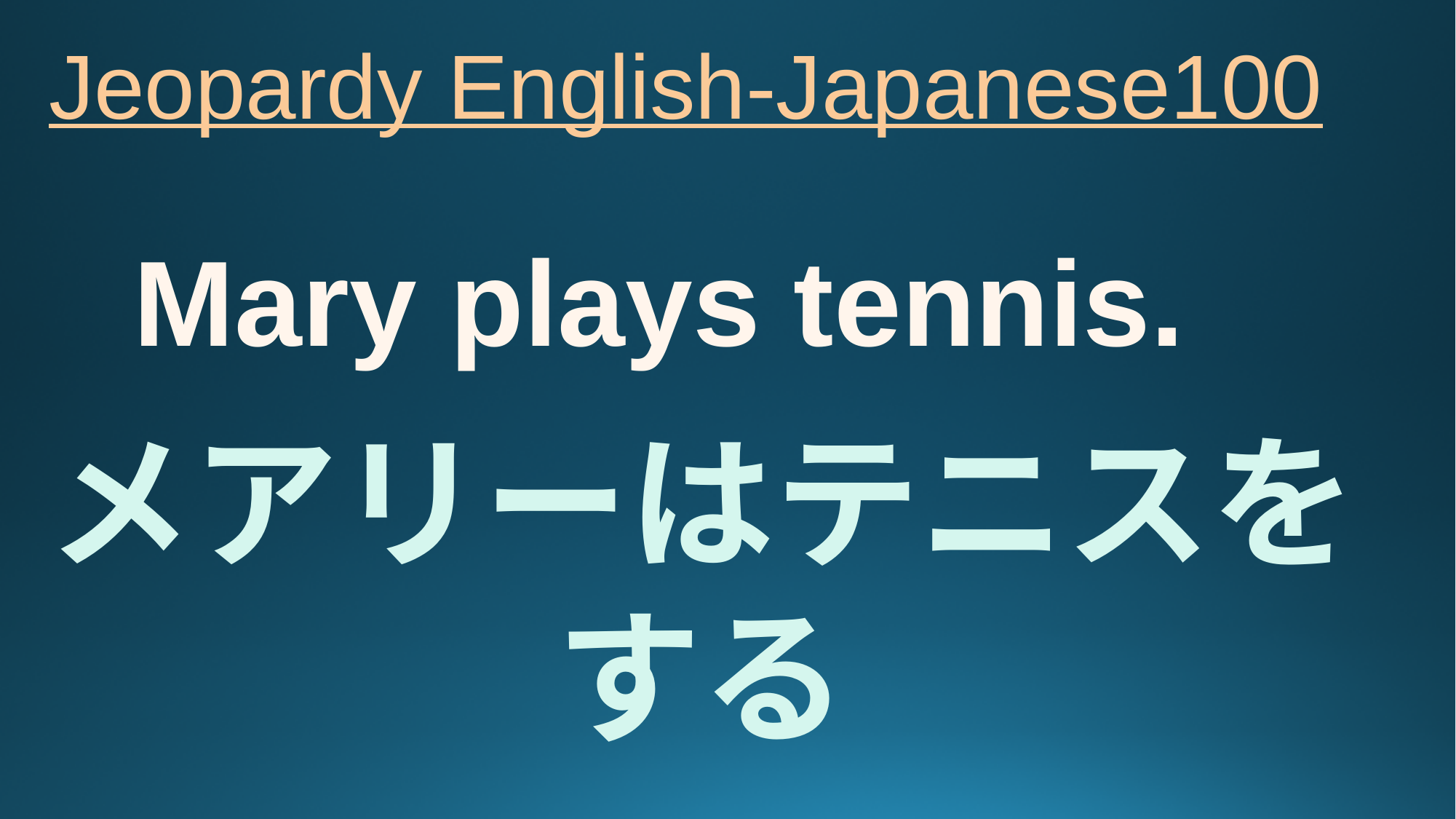

# Jeopardy English-Japanese100
Mary plays tennis.
メアリーはテニスをする